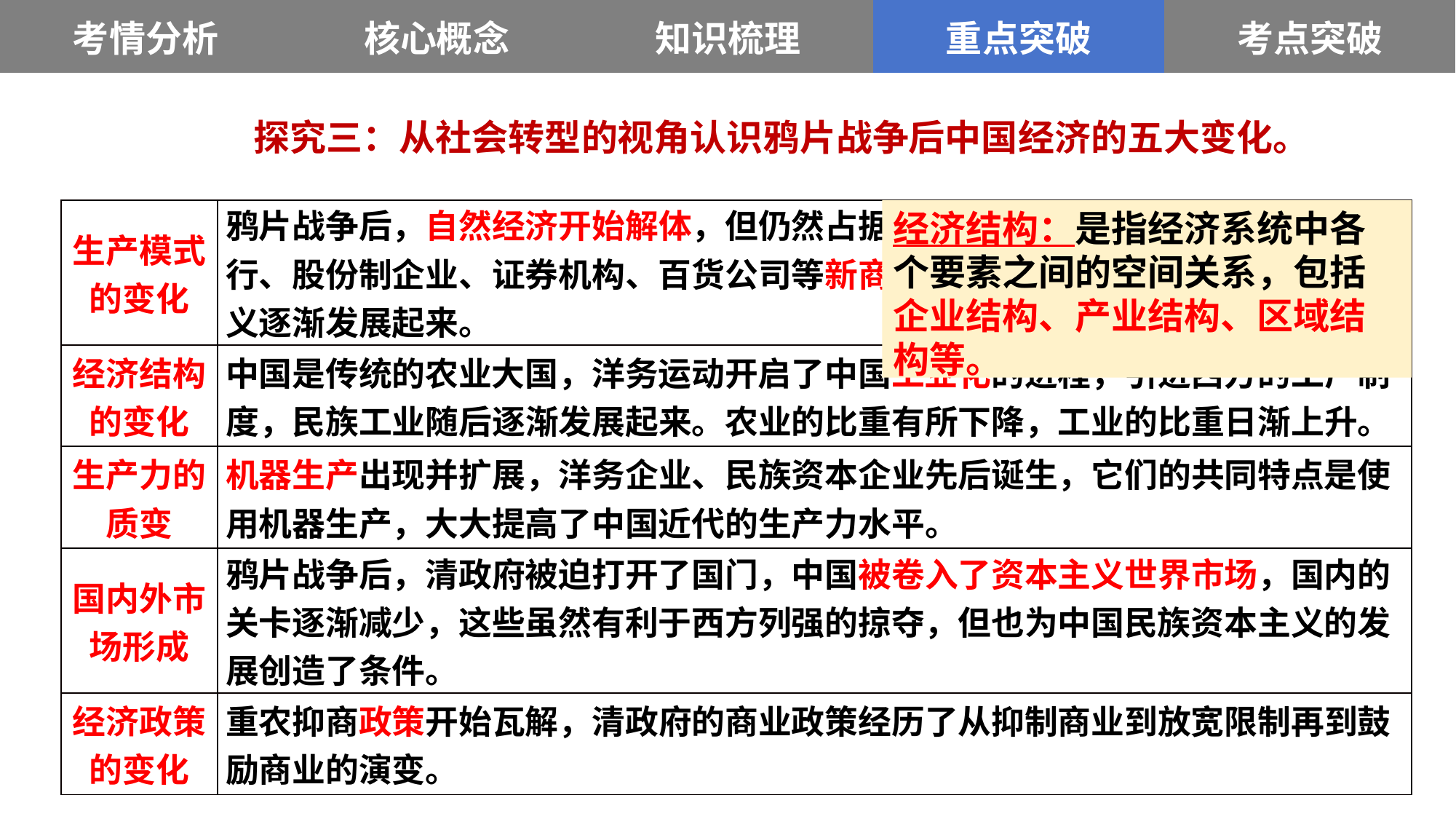

| 考情分析 | 核心概念 | 知识梳理 | 重点突破 | 考点突破 |
| --- | --- | --- | --- | --- |
探究三：从社会转型的视角认识鸦片战争后中国经济的五大变化。
| 生产模式的变化 | 鸦片战争后，自然经济开始解体，但仍然占据主导地位；商品经济迅速发展，银行、股份制企业、证券机构、百货公司等新商业贸易形式相继出现，民族资本主义逐渐发展起来。 |
| --- | --- |
| 经济结构的变化 | 中国是传统的农业大国，洋务运动开启了中国工业化的进程，引进西方的工厂制度，民族工业随后逐渐发展起来。农业的比重有所下降，工业的比重日渐上升。 |
| 生产力的质变 | 机器生产出现并扩展，洋务企业、民族资本企业先后诞生，它们的共同特点是使用机器生产，大大提高了中国近代的生产力水平。 |
| 国内外市场形成 | 鸦片战争后，清政府被迫打开了国门，中国被卷入了资本主义世界市场，国内的关卡逐渐减少，这些虽然有利于西方列强的掠夺，但也为中国民族资本主义的发展创造了条件。 |
| 经济政策的变化 | 重农抑商政策开始瓦解，清政府的商业政策经历了从抑制商业到放宽限制再到鼓励商业的演变。 |
经济结构：是指经济系统中各个要素之间的空间关系，包括企业结构、产业结构、区域结构等。